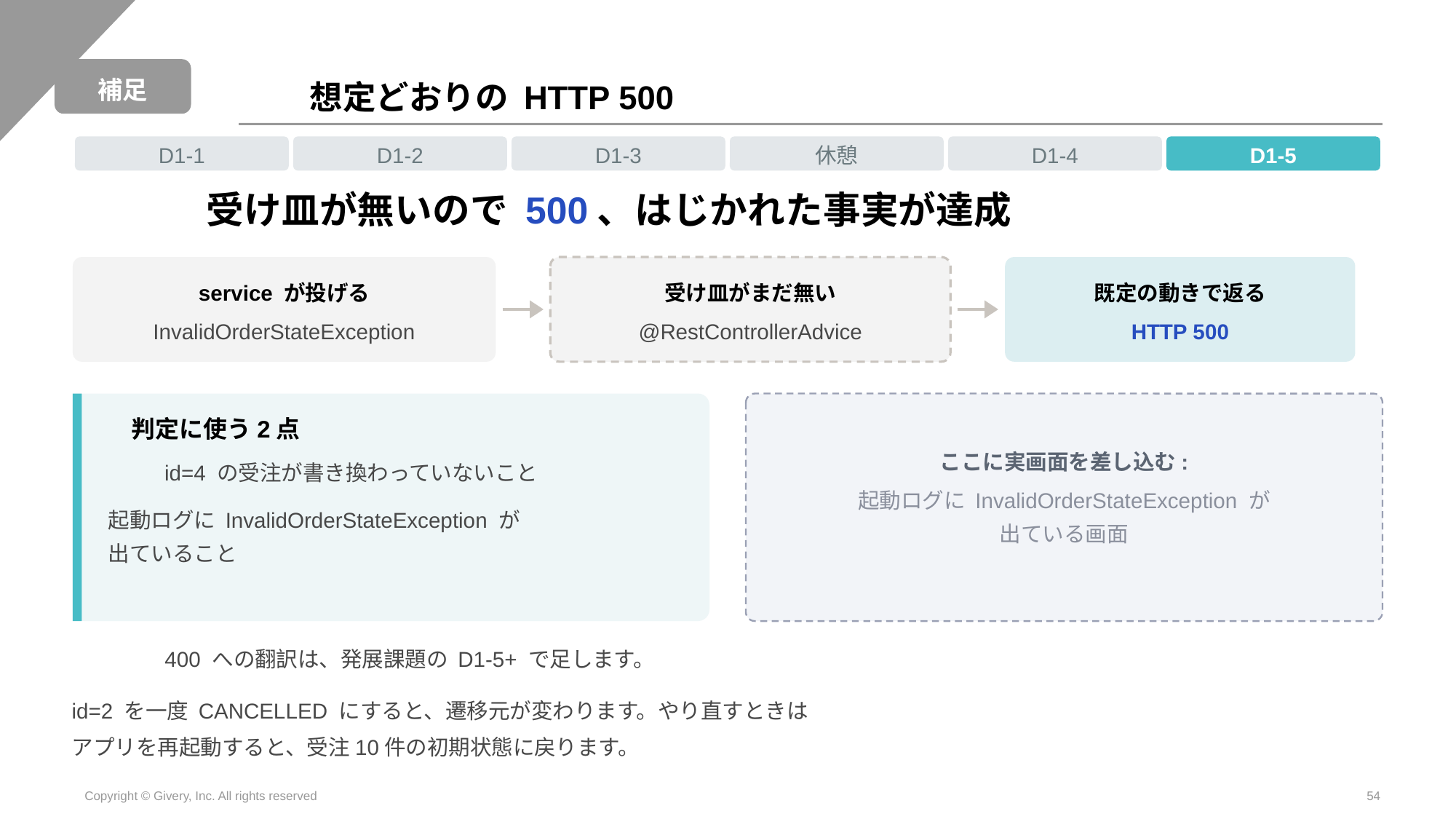

補足
想定どおりの HTTP 500

D1-1
D1-2
D1-3
休憩
D1-4
D1-5
受け皿が無いので 500、はじかれた事実が達成

service が投げる
受け皿がまだ無い
既定の動きで返る

InvalidOrderStateException
@RestControllerAdvice
HTTP 500

判定に使う2点
ここに実画面を差し込む:
id=4 の受注が書き換わっていないこと
起動ログに InvalidOrderStateException が
起動ログに InvalidOrderStateException が
出ていること
出ている画面
400 への翻訳は、発展課題の D1-5+ で足します。
id=2 を一度 CANCELLED にすると、遷移元が変わります。やり直すときは
アプリを再起動すると、受注10件の初期状態に戻ります。
Copyright © Givery, Inc. All rights reserved
54